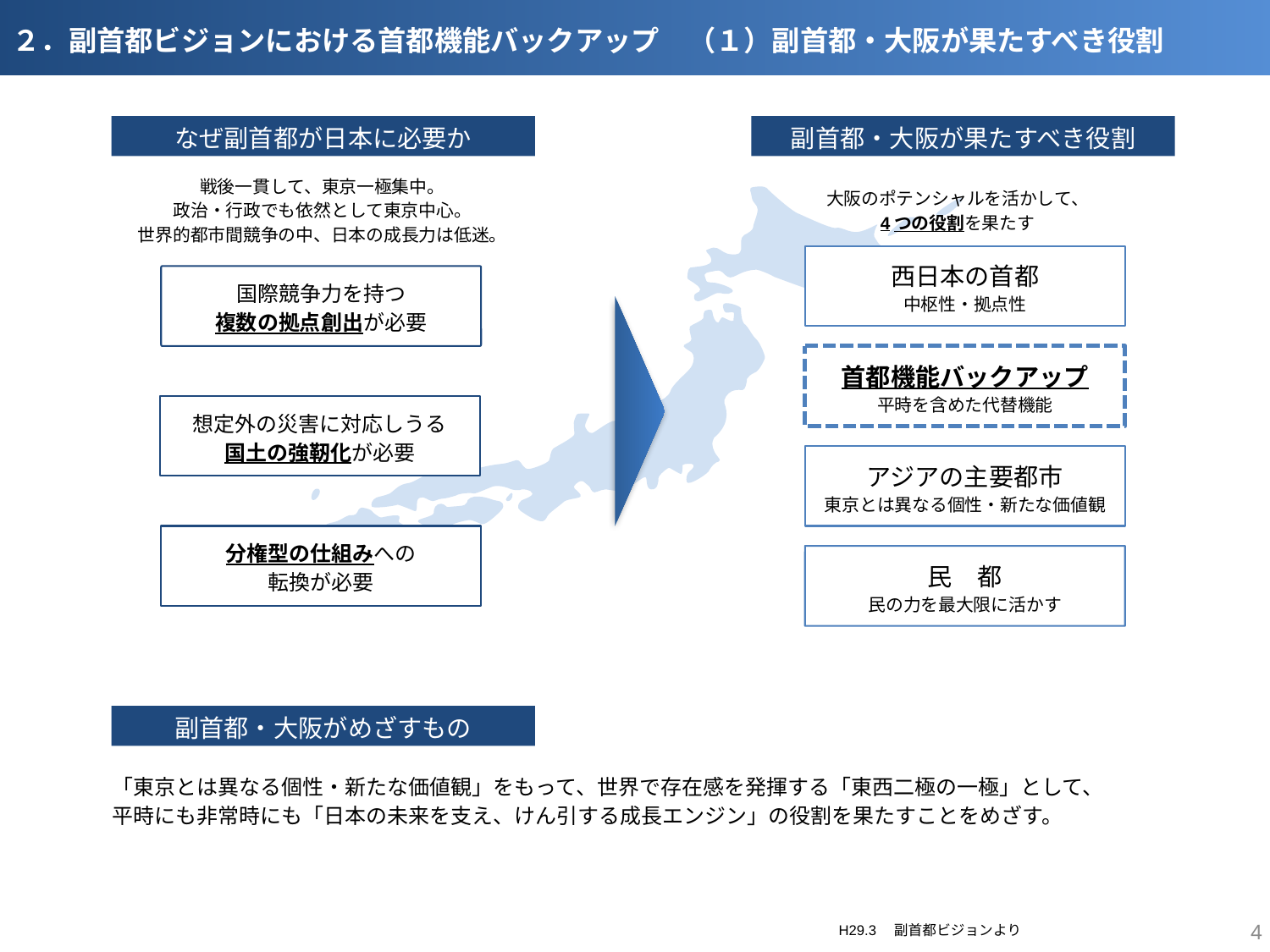

２．副首都ビジョンにおける首都機能バックアップ　（１）副首都・大阪が果たすべき役割
なぜ副首都が日本に必要か
副首都・大阪が果たすべき役割
戦後一貫して、東京一極集中。
政治・行政でも依然として東京中心。
世界的都市間競争の中、日本の成長力は低迷。
大阪のポテンシャルを活かして、
4つの役割を果たす

西日本の首都
中枢性・拠点性
国際競争力を持つ
複数の拠点創出が必要
首都機能バックアップ
平時を含めた代替機能

想定外の災害に対応しうる
国土の強靭化が必要
アジアの主要都市
東京とは異なる個性・新たな価値観
分権型の仕組みへの
転換が必要
民　都
民の力を最大限に活かす
副首都・大阪がめざすもの
「東京とは異なる個性・新たな価値観」をもって、世界で存在感を発揮する「東西二極の一極」として、平時にも非常時にも「日本の未来を支え、けん引する成長エンジン」の役割を果たすことをめざす。
4
H29.3　副首都ビジョンより